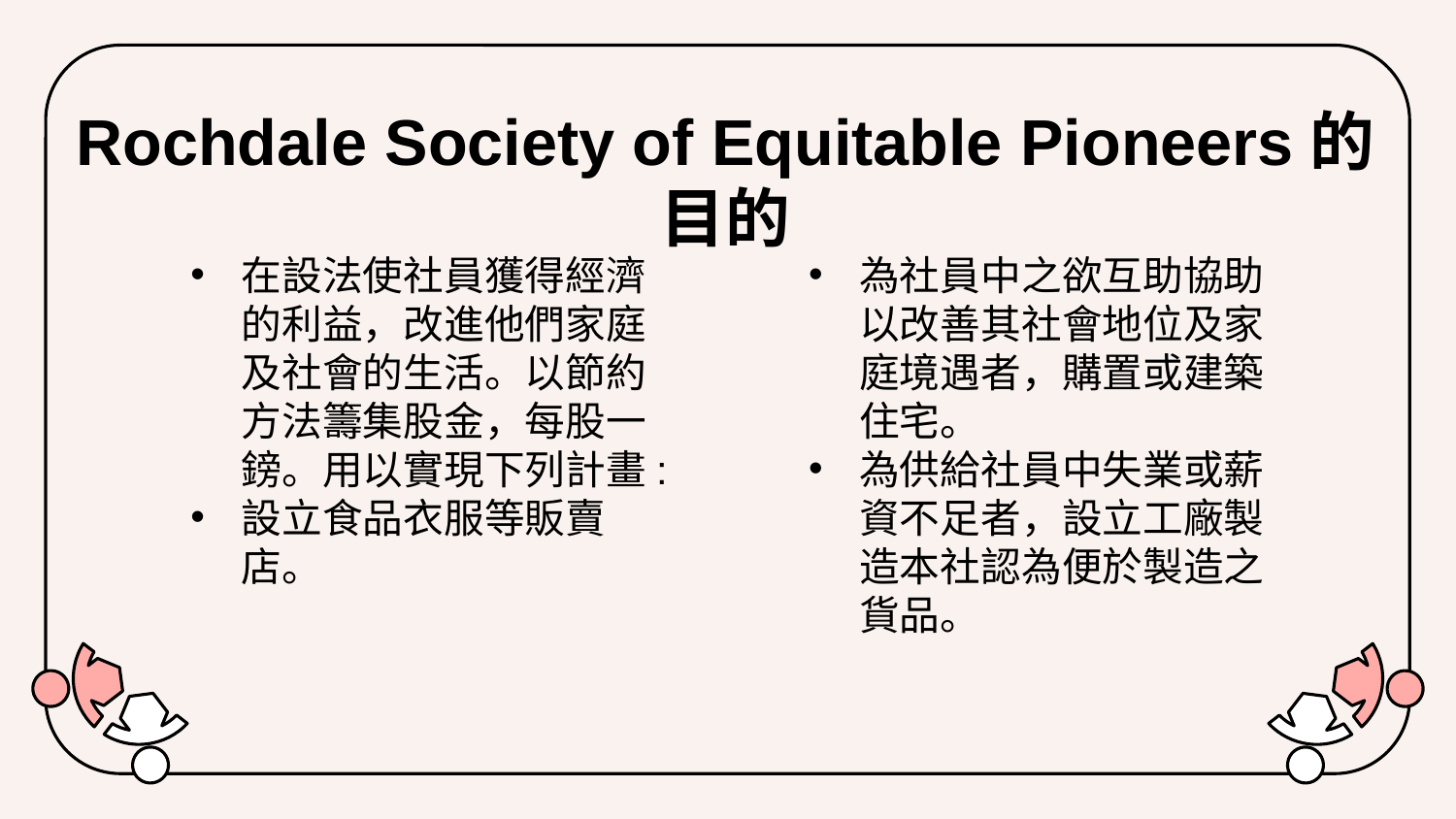

# Rochdale Society of Equitable Pioneers的目的
在設法使社員獲得經濟的利益，改進他們家庭及社會的生活。以節約方法籌集股金，每股一鎊。用以實現下列計畫:
設立食品衣服等販賣店。

為社員中之欲互助協助以改善其社會地位及家庭境遇者，購置或建築住宅。
為供給社員中失業或薪資不足者，設立工廠製造本社認為便於製造之貨品。